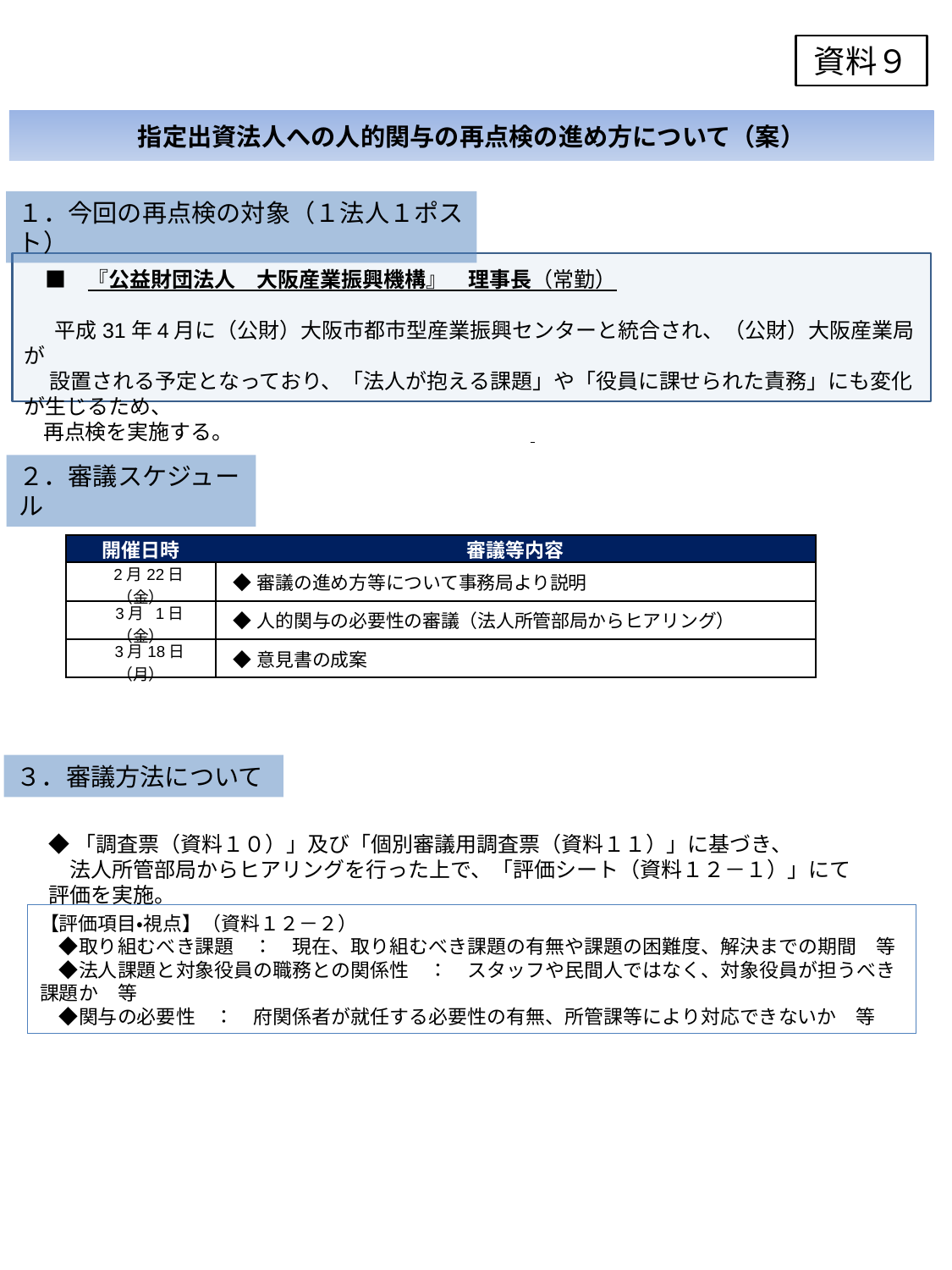

資料９
指定出資法人への人的関与の再点検の進め方について（案）
１．今回の再点検の対象（１法人１ポスト）

　■　『公益財団法人　大阪産業振興機構』　理事長（常勤）

 　平成31年4月に（公財）大阪市都市型産業振興センターと統合され、（公財）大阪産業局が
　 設置される予定となっており、「法人が抱える課題」や「役員に課せられた責務」にも変化が生じるため、
   再点検を実施する。
２．審議スケジュール
| 開催日時 | 審議等内容 |
| --- | --- |
| 2月22日（金） | ◆審議の進め方等について事務局より説明 |
| 3月 1日（金） | ◆人的関与の必要性の審議（法人所管部局からヒアリング） |
| 3月18日（月） | ◆意見書の成案 |
３．審議方法について
◆「調査票（資料１０）」及び「個別審議用調査票（資料１１）」に基づき、
　法人所管部局からヒアリングを行った上で、「評価シート（資料１２－１）」にて評価を実施。
【評価項目・視点】（資料１２－２）
　◆取り組むべき課題　：　現在、取り組むべき課題の有無や課題の困難度、解決までの期間　等
　◆法人課題と対象役員の職務との関係性　：　スタッフや民間人ではなく、対象役員が担うべき課題か　等
　◆関与の必要性　：　府関係者が就任する必要性の有無、所管課等により対応できないか　等